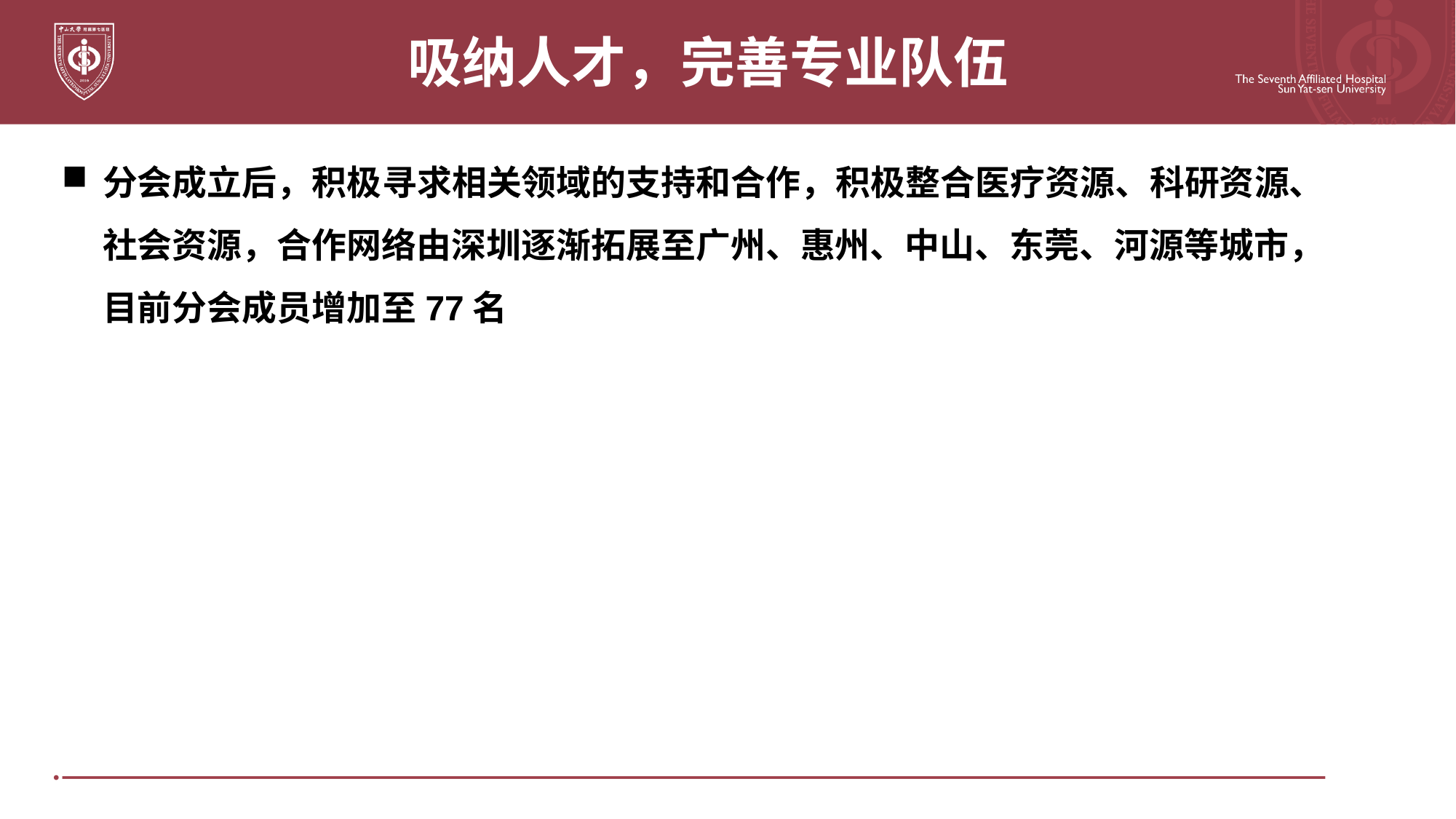

吸纳人才，完善专业队伍
分会成立后，积极寻求相关领域的支持和合作，积极整合医疗资源、科研资源、社会资源，合作网络由深圳逐渐拓展至广州、惠州、中山、东莞、河源等城市，目前分会成员增加至77名